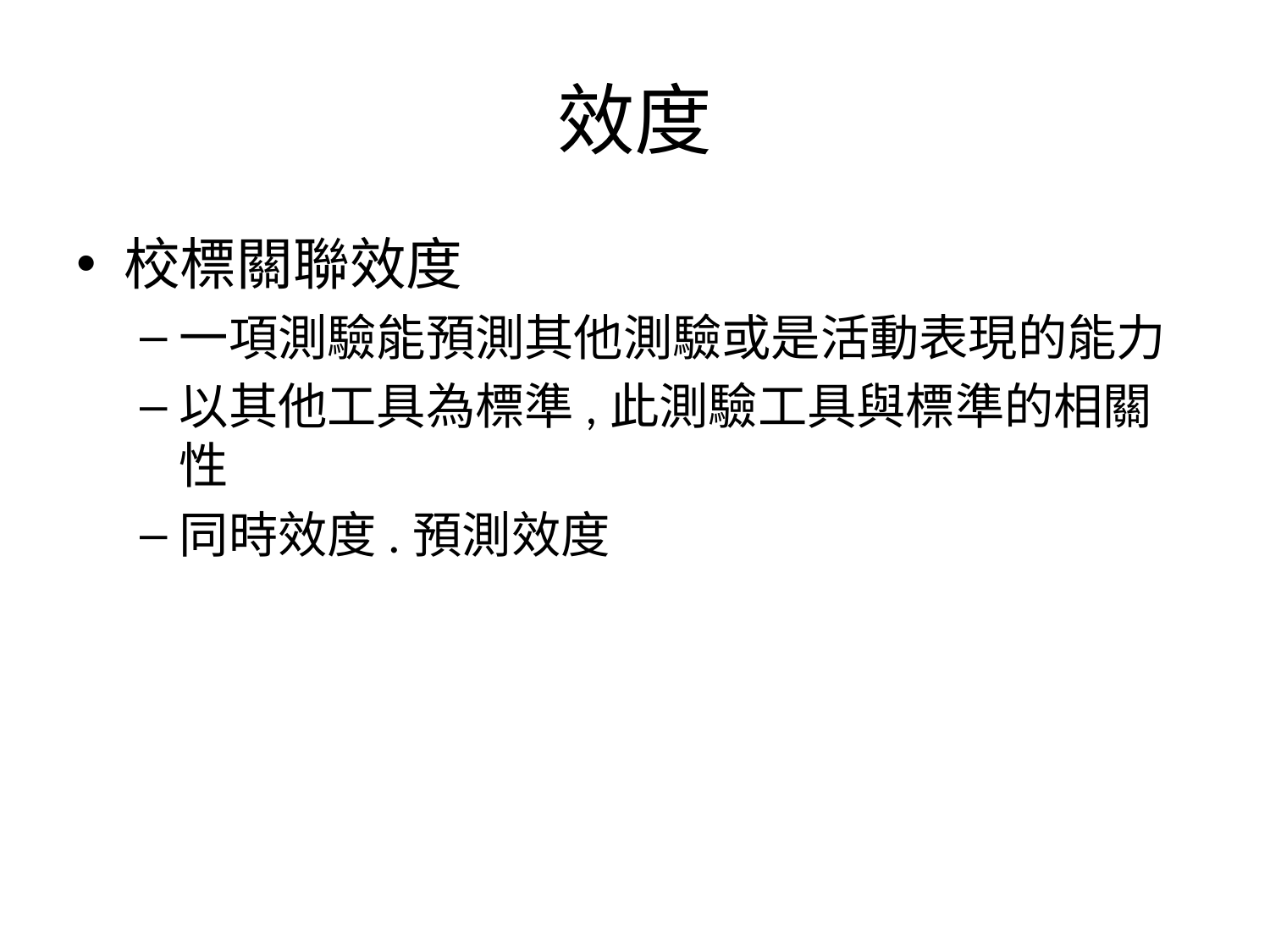

# 效度
校標關聯效度
一項測驗能預測其他測驗或是活動表現的能力
以其他工具為標準,此測驗工具與標準的相關性
同時效度.預測效度